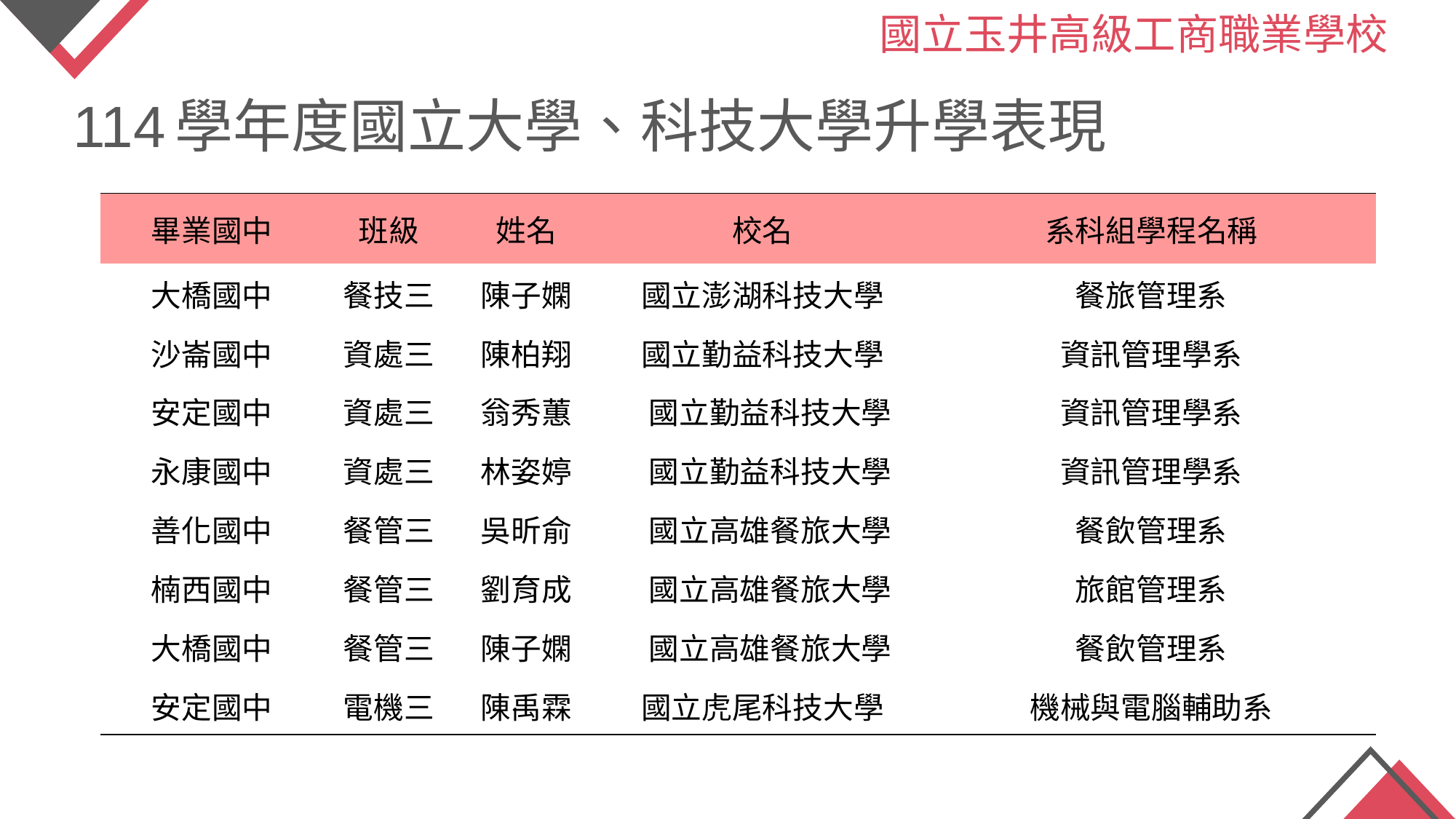

國立玉井高級工商職業學校
114學年度國立大學、科技大學升學表現
| 畢業國中 | 班級 | 姓名 | 校名 | 系科組學程名稱 |
| --- | --- | --- | --- | --- |
| 大橋國中 | 餐技三 | 陳子嫻 | 國立澎湖科技大學 | 餐旅管理系 |
| 沙崙國中 | 資處三 | 陳柏翔 | 國立勤益科技大學 | 資訊管理學系 |
| 安定國中 | 資處三 | 翁秀蕙 | 國立勤益科技大學 | 資訊管理學系 |
| 永康國中 | 資處三 | 林姿婷 | 國立勤益科技大學 | 資訊管理學系 |
| 善化國中 | 餐管三 | 吳昕俞 | 國立高雄餐旅大學 | 餐飲管理系 |
| 楠西國中 | 餐管三 | 劉育成 | 國立高雄餐旅大學 | 旅館管理系 |
| 大橋國中 | 餐管三 | 陳子嫻 | 國立高雄餐旅大學 | 餐飲管理系 |
| 安定國中 | 電機三 | 陳禹霖 | 國立虎尾科技大學 | 機械與電腦輔助系 |